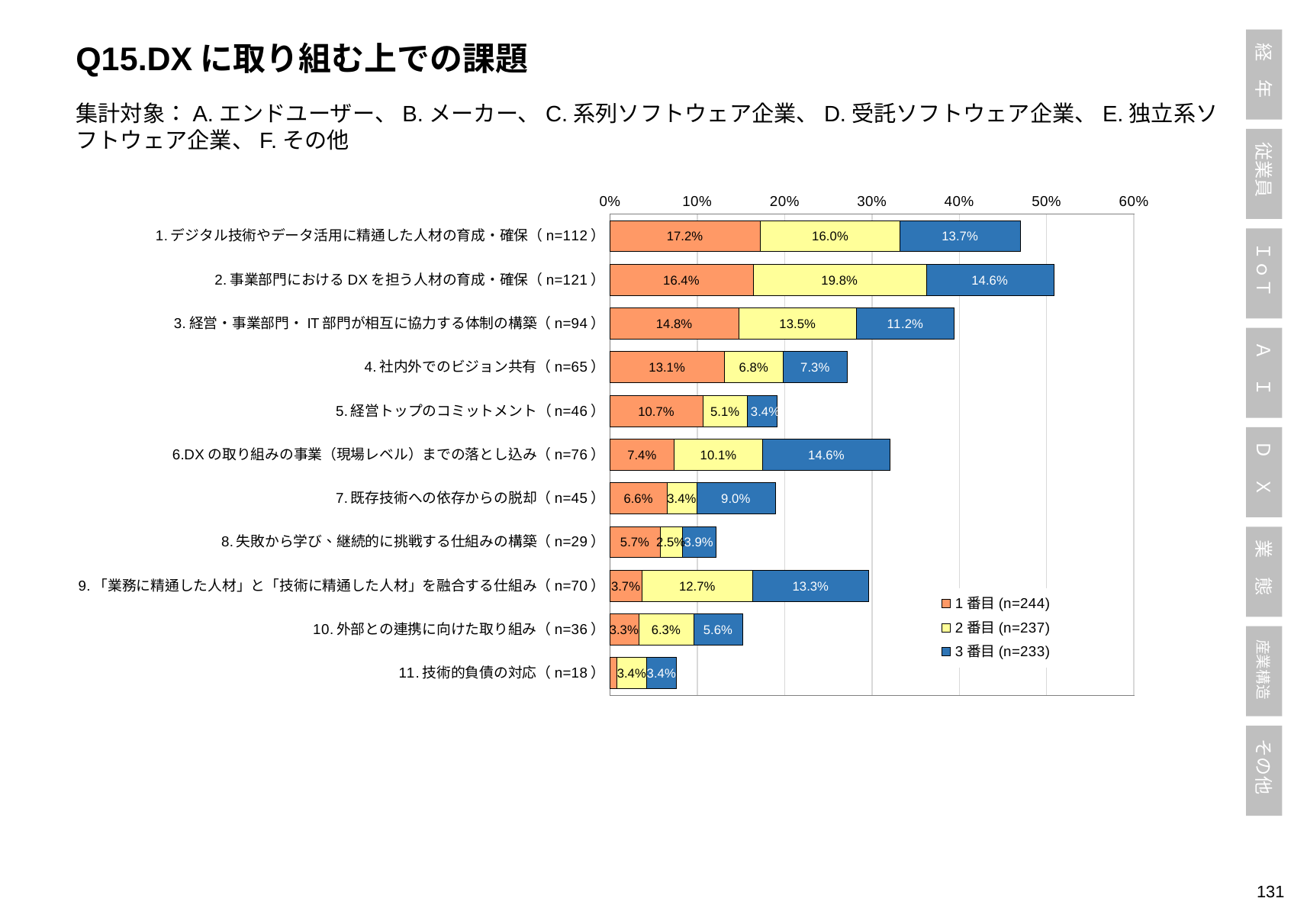

Q15.DXに取り組む上での課題
集計対象：A.エンドユーザー、B.メーカー、C.系列ソフトウェア企業、D.受託ソフトウェア企業、E.独立系ソフトウェア企業、F.その他

### Chart

| Category | 1番目(n=244) | 2番目(n=237) | 3番目(n=233) |
|---|---|---|---|
| 1.デジタル技術やデータ活用に精通した人材の育成・確保（n=112） | 0.1721311475409836 | 0.16033755274261605 | 0.13733905579399142 |
| 2.事業部門におけるDXを担う人材の育成・確保（n=121） | 0.16393442622950818 | 0.19831223628691982 | 0.1459227467811159 |
| 3.経営・事業部門・IT部門が相互に協力する体制の構築（n=94） | 0.14754098360655737 | 0.1350210970464135 | 0.11158798283261803 |
| 4.社内外でのビジョン共有（n=65） | 0.13114754098360656 | 0.06751054852320675 | 0.07296137339055794 |
| 5.経営トップのコミットメント（n=46） | 0.10655737704918032 | 0.05063291139240506 | 0.034334763948497854 |
| 6.DXの取り組みの事業（現場レベル）までの落とし込み（n=76） | 0.07377049180327869 | 0.10126582278481013 | 0.1459227467811159 |
| 7.既存技術への依存からの脱却（n=45） | 0.06557377049180328 | 0.03375527426160337 | 0.09012875536480687 |
| 8.失敗から学び、継続的に挑戦する仕組みの構築（n=29） | 0.05737704918032787 | 0.02531645569620253 | 0.03862660944206009 |
| 9.「業務に精通した人材」と「技術に精通した人材」を融合する仕組み（n=70） | 0.036885245901639344 | 0.12658227848101267 | 0.13304721030042918 |
| 10.外部との連携に向けた取り組み（n=36） | 0.03278688524590164 | 0.06329113924050633 | 0.055793991416309016 |
| 11.技術的負債の対応（n=18） | 0.00819672131147541 | 0.03375527426160337 | 0.034334763948497854 |
131